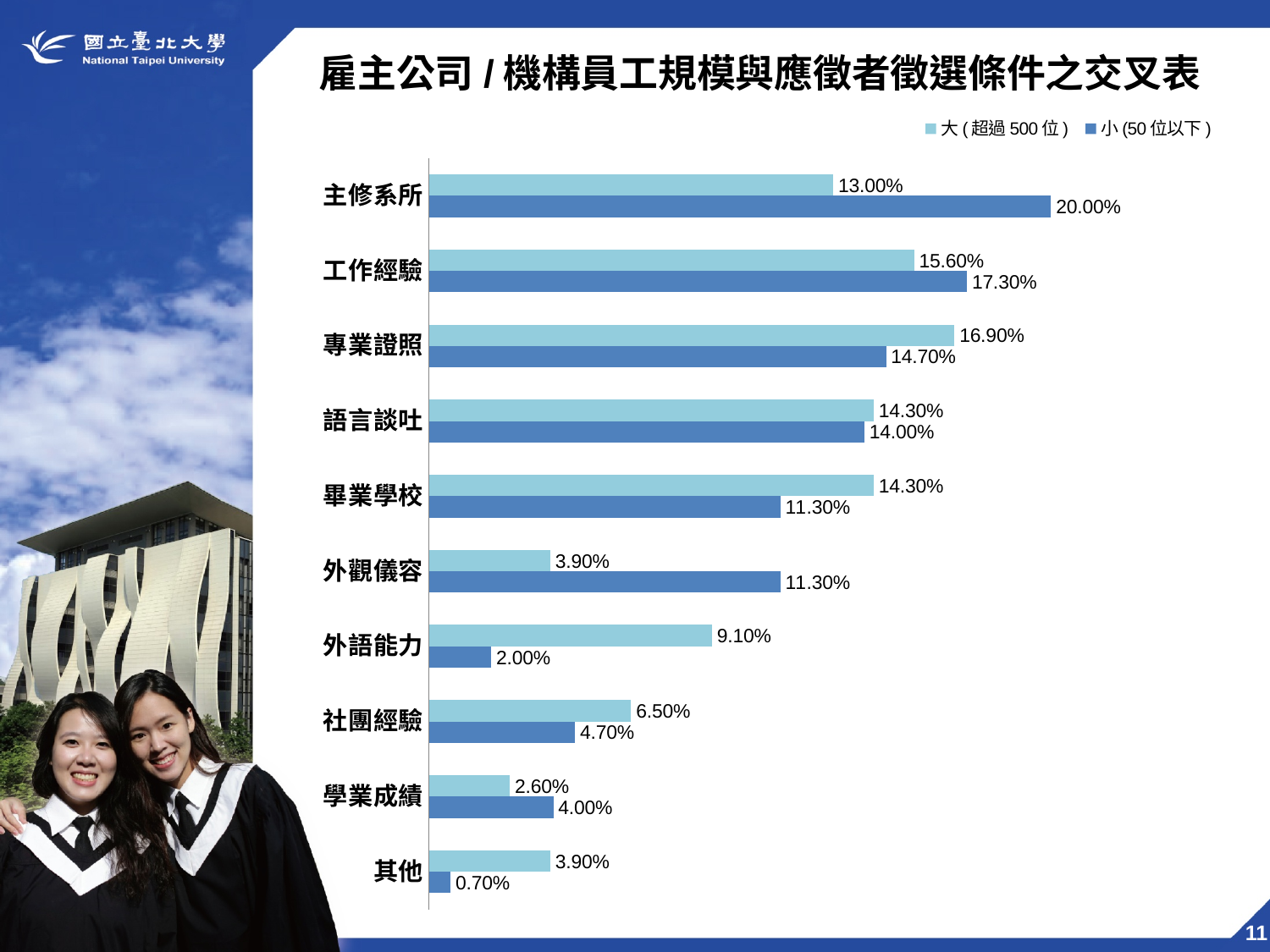

雇主公司/機構員工規模與應徵者徵選條件之交叉表

### Chart

| Category | 小(50位以下) | 大(超過500位) |
|---|---|---|
| 其他 | 0.007000000000000001 | 0.03900000000000001 |
| 學業成績 | 0.04000000000000001 | 0.026 |
| 社團經驗 | 0.04700000000000001 | 0.065 |
| 外語能力 | 0.020000000000000004 | 0.09100000000000003 |
| 外觀儀容 | 0.113 | 0.03900000000000001 |
| 畢業學校 | 0.113 | 0.14300000000000002 |
| 語言談吐 | 0.14 | 0.14300000000000002 |
| 專業證照 | 0.14700000000000002 | 0.169 |
| 工作經驗 | 0.17300000000000001 | 0.15600000000000003 |
| 主修系所 | 0.2 | 0.13 |
11